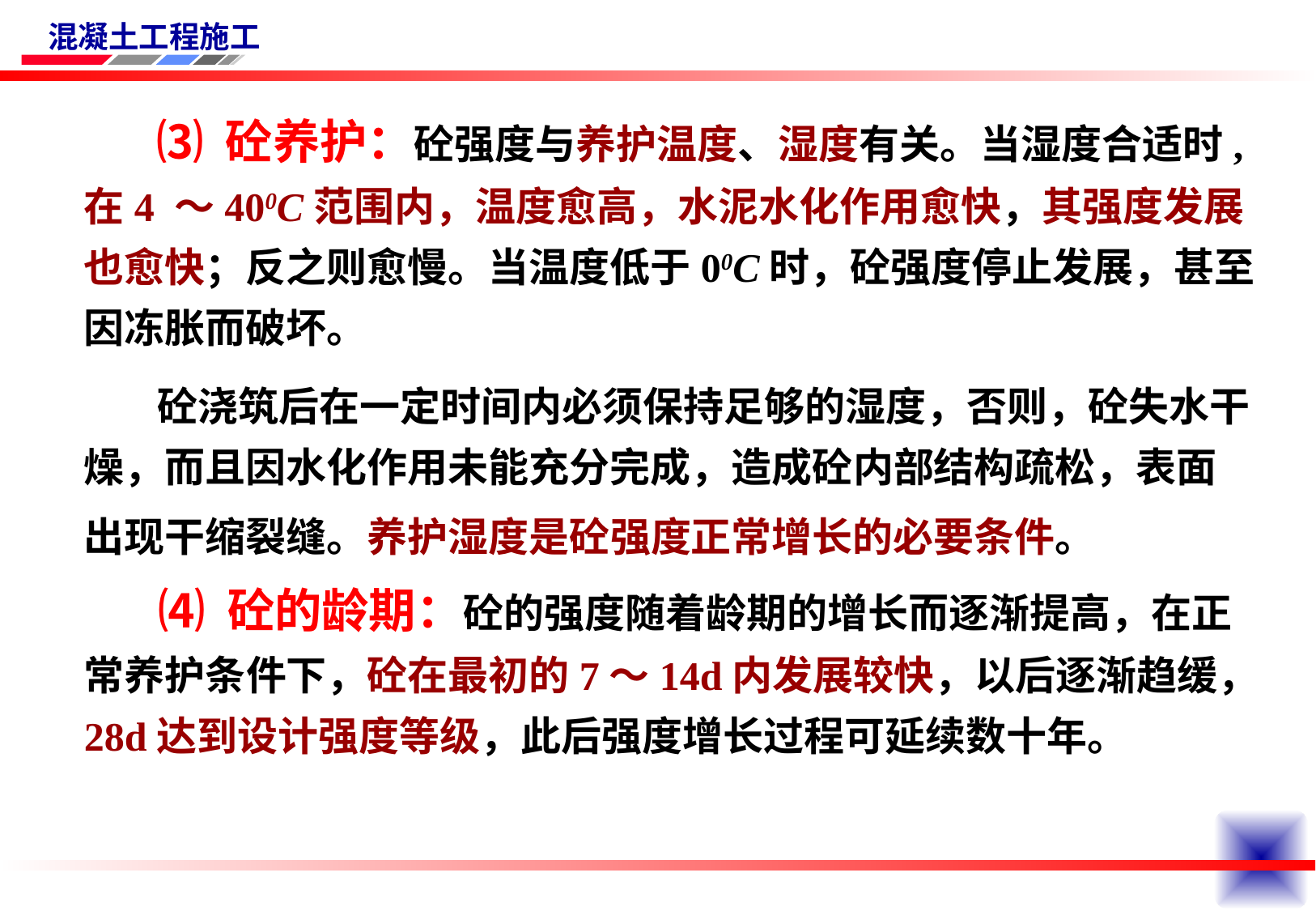

⑶ 砼养护：砼强度与养护温度、湿度有关。当湿度合适时,在4 ～400C范围内，温度愈高，水泥水化作用愈快，其强度发展也愈快；反之则愈慢。当温度低于00C时，砼强度停止发展，甚至因冻胀而破坏。
            砼浇筑后在一定时间内必须保持足够的湿度，否则，砼失水干燥，而且因水化作用未能充分完成，造成砼内部结构疏松，表面出现干缩裂缝。养护湿度是砼强度正常增长的必要条件。
             ⑷ 砼的龄期：砼的强度随着龄期的增长而逐渐提高，在正常养护条件下，砼在最初的7～14d内发展较快，以后逐渐趋缓，28d达到设计强度等级，此后强度增长过程可延续数十年。